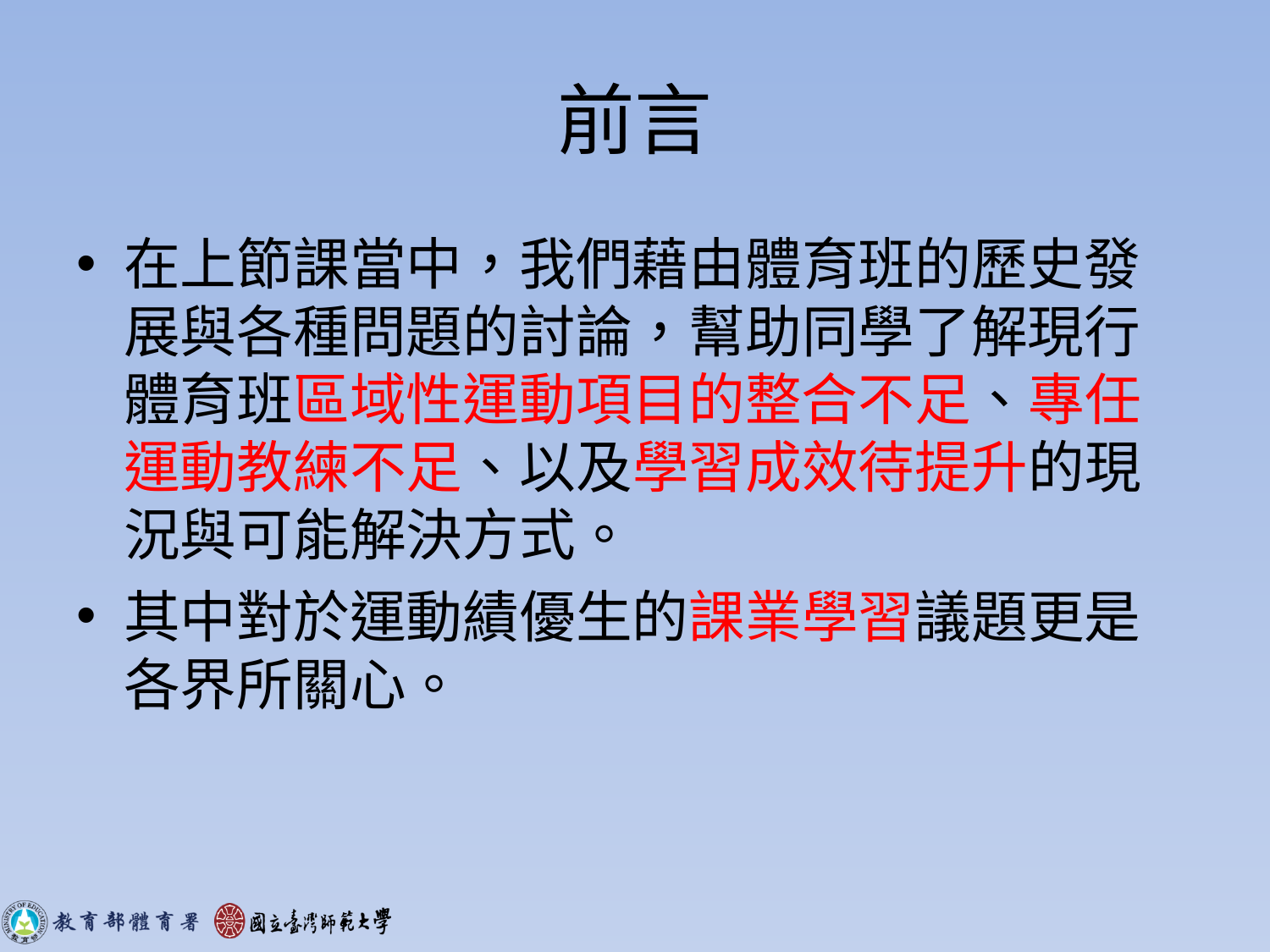

# 前言
在上節課當中，我們藉由體育班的歷史發展與各種問題的討論，幫助同學了解現行體育班區域性運動項目的整合不足、專任運動教練不足、以及學習成效待提升的現況與可能解決方式。
其中對於運動績優生的課業學習議題更是各界所關心。